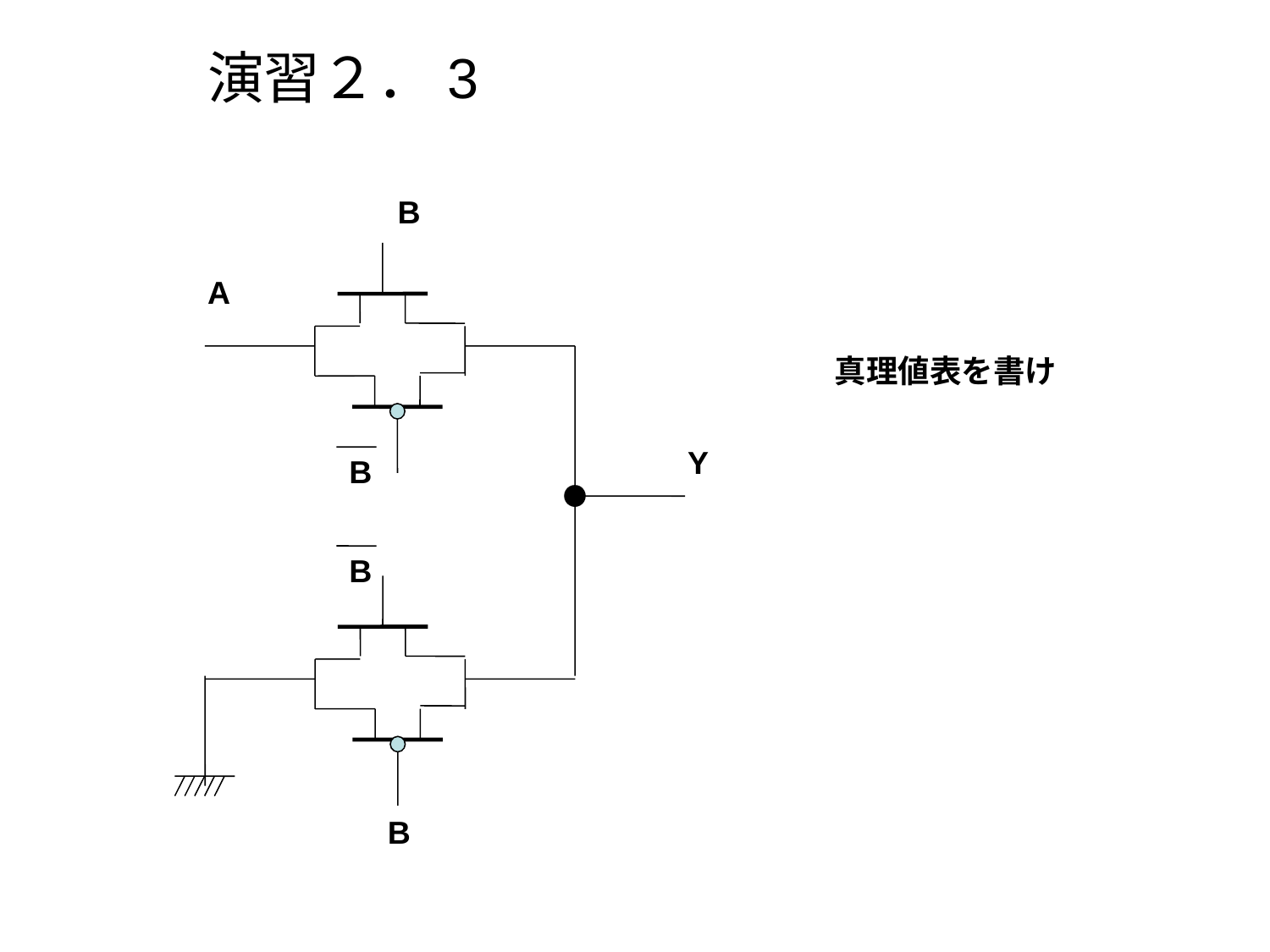

演習２．3
B

A

真理値表を書け

Y
B

B

B